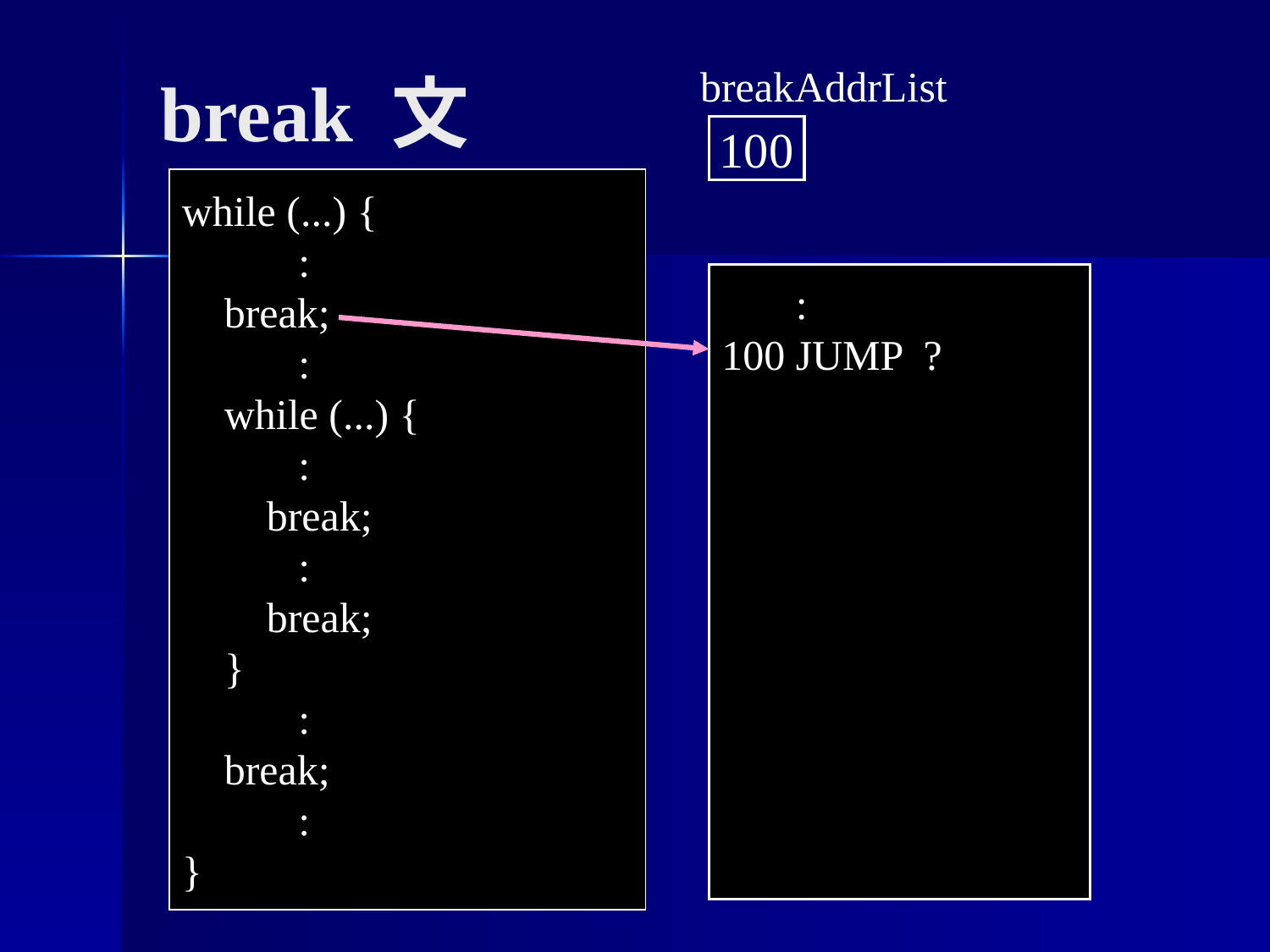

break 文
breakAddrList
100
while (...) {
           :
    break;
           :
    while (...) {
           :
        break;
           :
        break;
    }
           :
    break;
           :
}
       :

       :
100 JUMP  ?